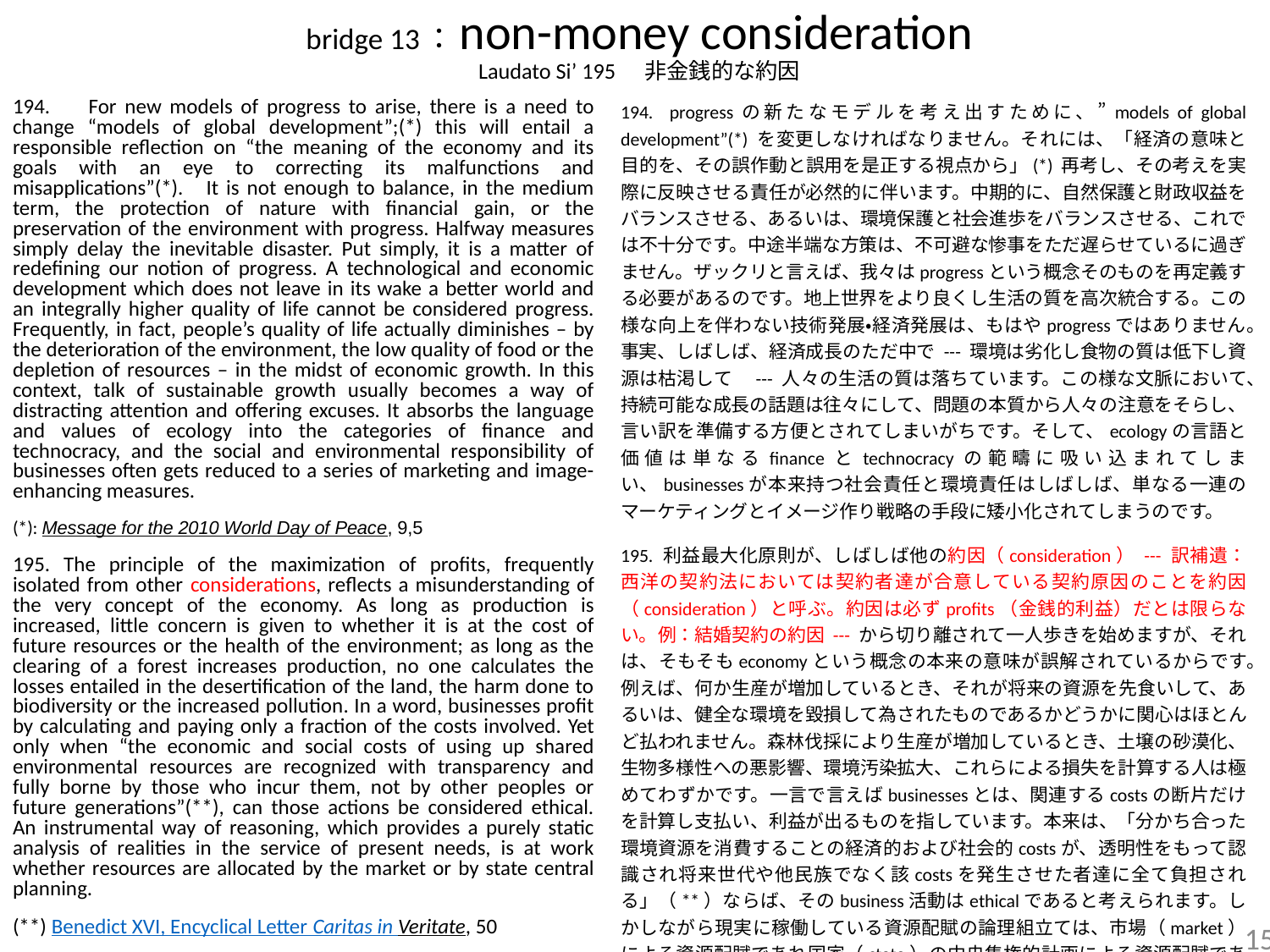

# bridge 13：non-money consideration Laudato Si’ 195     非金銭的な約因
194.  progressの新たなモデルを考え出すために、”models of global development”(*) を変更しなければなりません。それには、「経済の意味と目的を、その誤作動と誤用を是正する視点から」(*) 再考し、その考えを実際に反映させる責任が必然的に伴います。中期的に、自然保護と財政収益をバランスさせる、あるいは、環境保護と社会進歩をバランスさせる、これでは不十分です。中途半端な方策は、不可避な惨事をただ遅らせているに過ぎません。ザックリと言えば、我々はprogressという概念そのものを再定義する必要があるのです。地上世界をより良くし生活の質を高次統合する。この様な向上を伴わない技術発展・経済発展は、もはやprogressではありません。事実、しばしば、経済成長のただ中で --- 環境は劣化し食物の質は低下し資源は枯渇して　--- 人々の生活の質は落ちています。この様な文脈において、持続可能な成長の話題は往々にして、問題の本質から人々の注意をそらし、言い訳を準備する方便とされてしまいがちです。そして、ecologyの言語と価値は単なるfinanceとtechnocracyの範疇に吸い込まれてしまい、businessesが本来持つ社会責任と環境責任はしばしば、単なる一連のマーケティングとイメージ作り戦略の手段に矮小化されてしまうのです。
195. 利益最大化原則が、しばしば他の約因（consideration） --- 訳補遺：西洋の契約法においては契約者達が合意している契約原因のことを約因（consideration）と呼ぶ。約因は必ずprofits（金銭的利益）だとは限らない。例：結婚契約の約因 --- から切り離されて一人歩きを始めますが、それは、そもそもeconomyという概念の本来の意味が誤解されているからです。例えば、何か生産が増加しているとき、それが将来の資源を先食いして、あるいは、健全な環境を毀損して為されたものであるかどうかに関心はほとんど払われません。森林伐採により生産が増加しているとき、土壌の砂漠化、生物多様性への悪影響、環境汚染拡大、これらによる損失を計算する人は極めてわずかです。一言で言えばbusinessesとは、関連するcostsの断片だけを計算し支払い、利益が出るものを指しています。本来は、「分かち合った環境資源を消費することの経済的および社会的costsが、透明性をもって認識され将来世代や他民族でなく該costsを発生させた者達に全て負担される」（**）ならば、そのbusiness活動はethicalであると考えられます。しかしながら現実に稼働している資源配賦の論理組立ては、市場（market）による資源配賦であれ国家（state）の中央集権的計画による資源配賦であれ、その時々に現われたneedsへの対応をただ単に静的に分析することによって為されているのです。
194.　For new models of progress to arise, there is a need to change “models of global development”;(*) this will entail a responsible reflection on “the meaning of the economy and its goals with an eye to correcting its malfunctions and misapplications”(*).   It is not enough to balance, in the medium term, the protection of nature with financial gain, or the preservation of the environment with progress. Halfway measures simply delay the inevitable disaster. Put simply, it is a matter of redefining our notion of progress. A technological and economic development which does not leave in its wake a better world and an integrally higher quality of life cannot be considered progress. Frequently, in fact, people’s quality of life actually diminishes – by the deterioration of the environment, the low quality of food or the depletion of resources – in the midst of economic growth. In this context, talk of sustainable growth usually becomes a way of distracting attention and offering excuses. It absorbs the language and values of ecology into the categories of finance and technocracy, and the social and environmental responsibility of businesses often gets reduced to a series of marketing and image-enhancing measures.
(*): Message for the 2010 World Day of Peace, 9,5
195. The principle of the maximization of profits, frequently isolated from other considerations, reflects a misunderstanding of the very concept of the economy. As long as production is increased, little concern is given to whether it is at the cost of future resources or the health of the environment; as long as the clearing of a forest increases production, no one calculates the losses entailed in the desertification of the land, the harm done to biodiversity or the increased pollution. In a word, businesses profit by calculating and paying only a fraction of the costs involved. Yet only when “the economic and social costs of using up shared environmental resources are recognized with transparency and fully borne by those who incur them, not by other peoples or future generations”(**), can those actions be considered ethical. An instrumental way of reasoning, which provides a purely static analysis of realities in the service of present needs, is at work whether resources are allocated by the market or by state central planning.
(**) Benedict XVI, Encyclical Letter Caritas in Veritate, 50
15